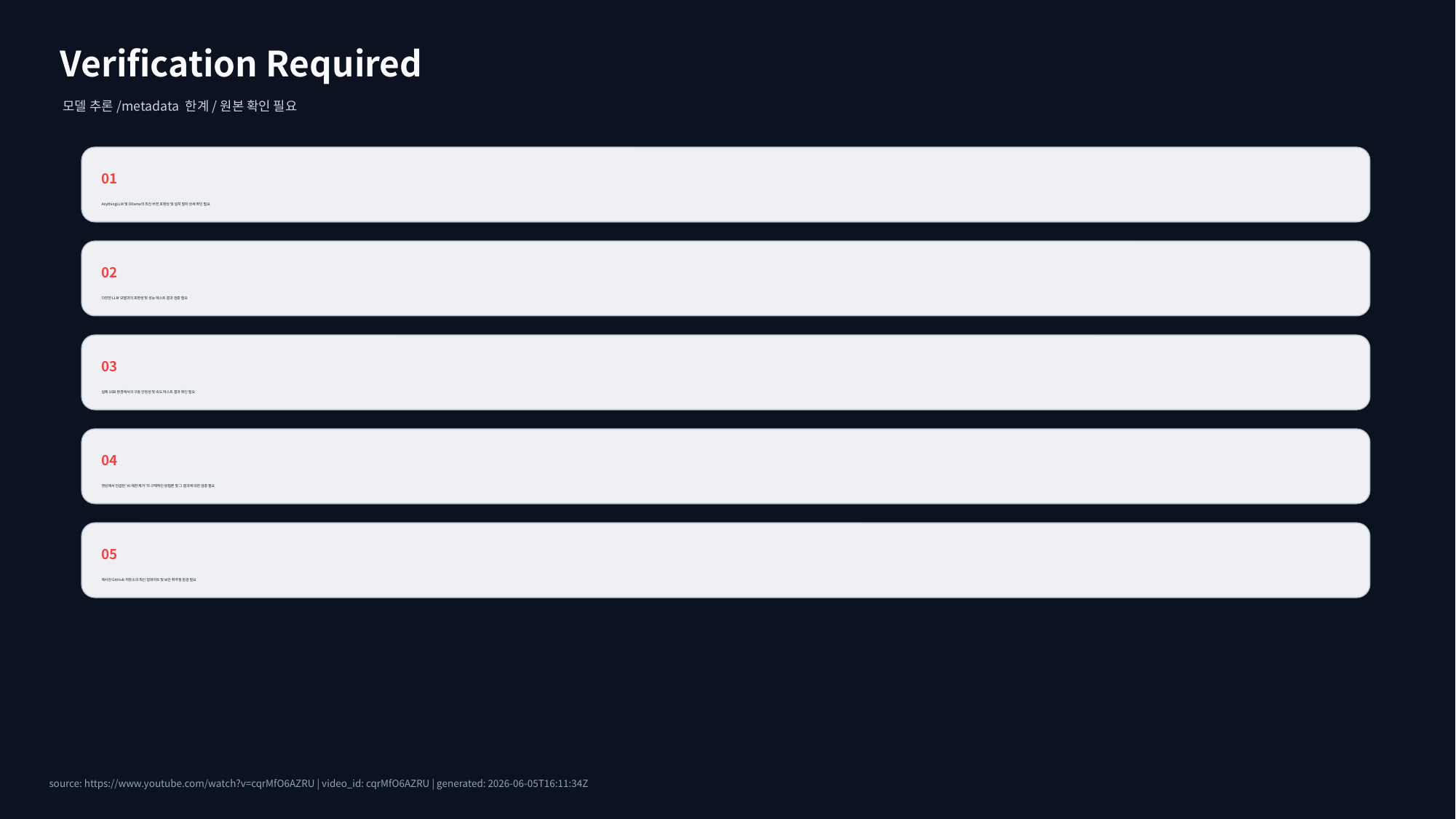

Verification Required
모델 추론/metadata 한계/원본 확인 필요

01
AnythingLLM 및 Ollama의 최신 버전 호환성 및 설치 절차 상세 확인 필요

02
다양한 LLM 모델과의 호환성 및 성능 테스트 결과 검증 필요

03
실제 USB 환경에서의 구동 안정성 및 속도 테스트 결과 확인 필요

04
영상에서 언급된 'AI 제한 제거'의 구체적인 방법론 및 그 결과에 대한 검증 필요

05
제시된 GitHub 저장소의 최신 업데이트 및 보안 취약점 점검 필요
source: https://www.youtube.com/watch?v=cqrMfO6AZRU | video_id: cqrMfO6AZRU | generated: 2026-06-05T16:11:34Z